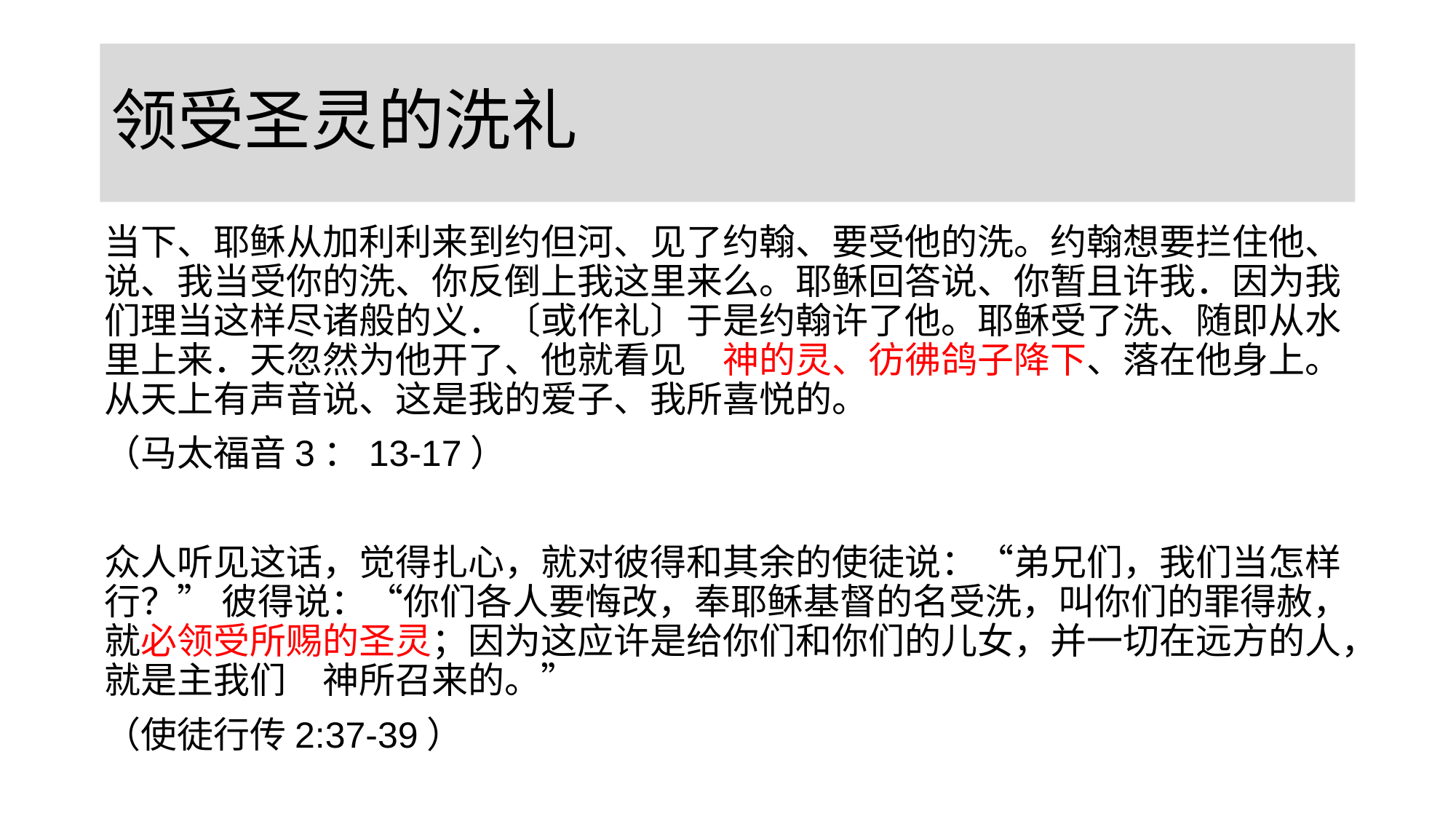

# 领受圣灵的洗礼
当下、耶稣从加利利来到约但河、见了约翰、要受他的洗。约翰想要拦住他、说、我当受你的洗、你反倒上我这里来么。耶稣回答说、你暂且许我．因为我们理当这样尽诸般的义．〔或作礼〕于是约翰许了他。耶稣受了洗、随即从水里上来．天忽然为他开了、他就看见　神的灵、彷彿鸽子降下、落在他身上。从天上有声音说、这是我的爱子、我所喜悦的。
（马太福音3：13-17）

众人听见这话，觉得扎心，就对彼得和其余的使徒说：“弟兄们，我们当怎样行？” 彼得说：“你们各人要悔改，奉耶稣基督的名受洗，叫你们的罪得赦，就必领受所赐的圣灵；因为这应许是给你们和你们的儿女，并一切在远方的人，就是主我们　神所召来的。”
（使徒行传2:37-39）